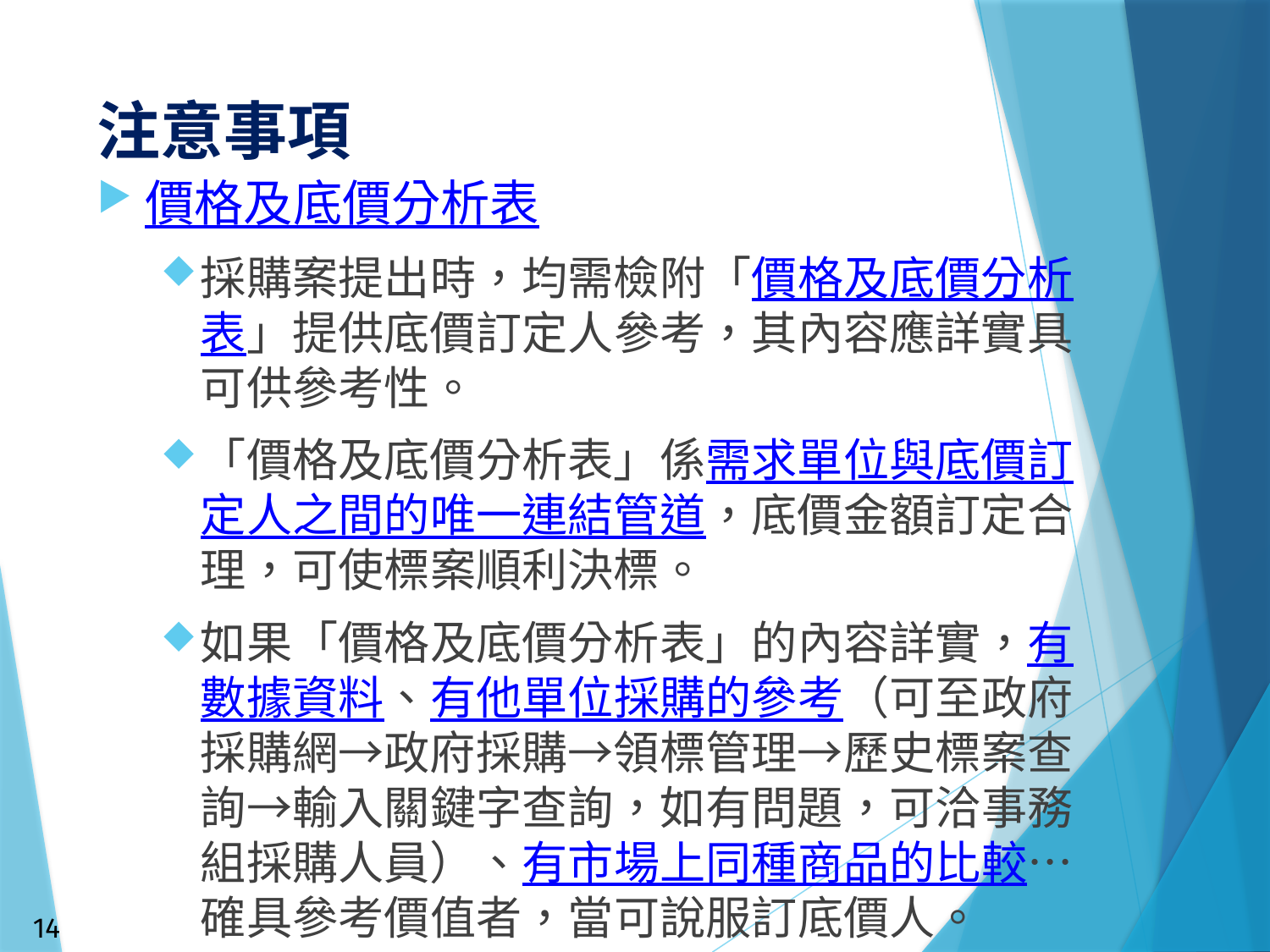

# 注意事項
價格及底價分析表
採購案提出時，均需檢附「價格及底價分析表」提供底價訂定人參考，其內容應詳實具可供參考性。
「價格及底價分析表」係需求單位與底價訂定人之間的唯一連結管道，底價金額訂定合理，可使標案順利決標。
如果「價格及底價分析表」的內容詳實，有數據資料、有他單位採購的參考（可至政府採購網→政府採購→領標管理→歷史標案查詢→輸入關鍵字查詢，如有問題，可洽事務組採購人員）、有市場上同種商品的比較…確具參考價值者，當可說服訂底價人。
14